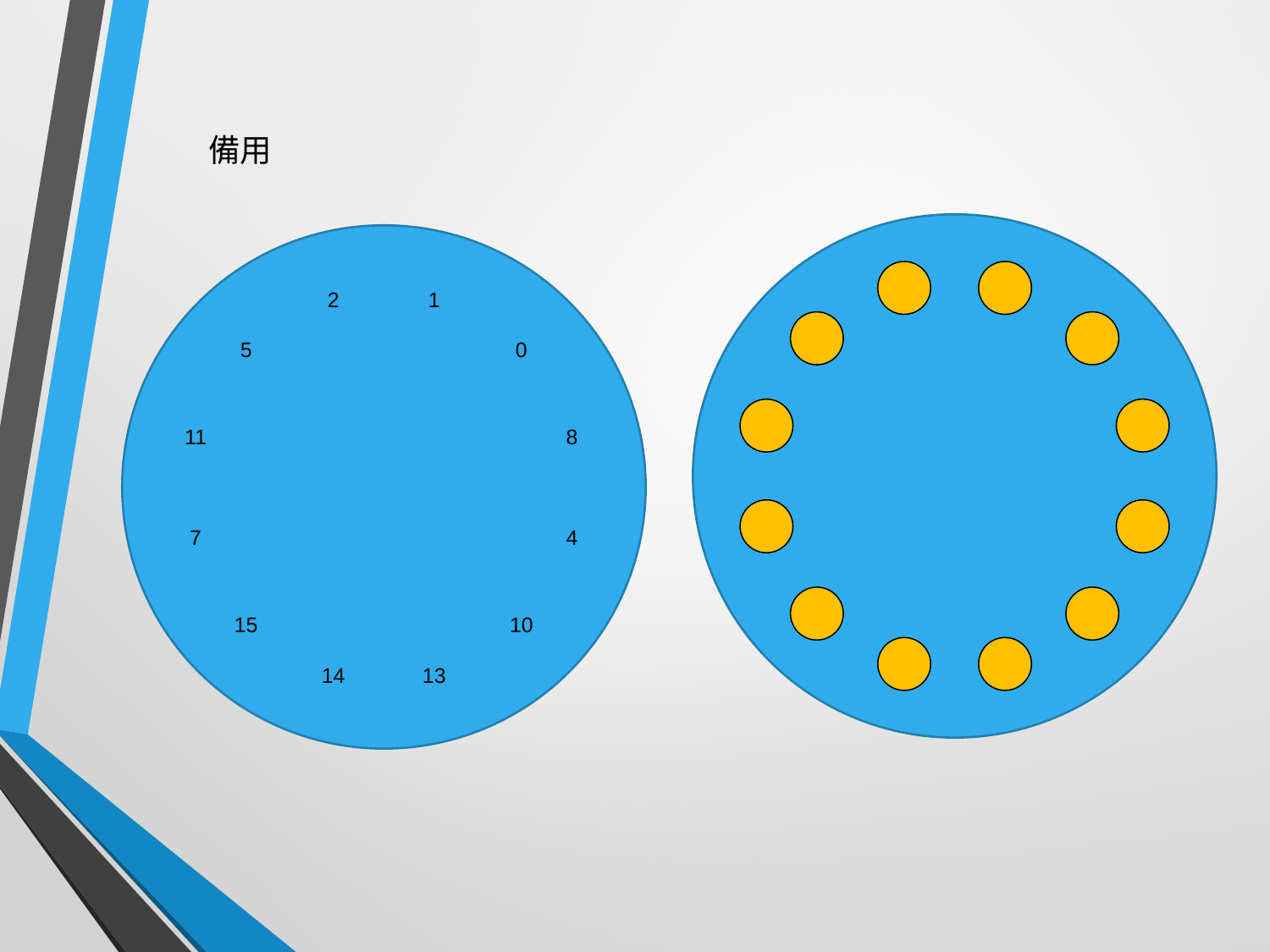

備用

1
2
0
5
8
11
4
7
10
15
13
14